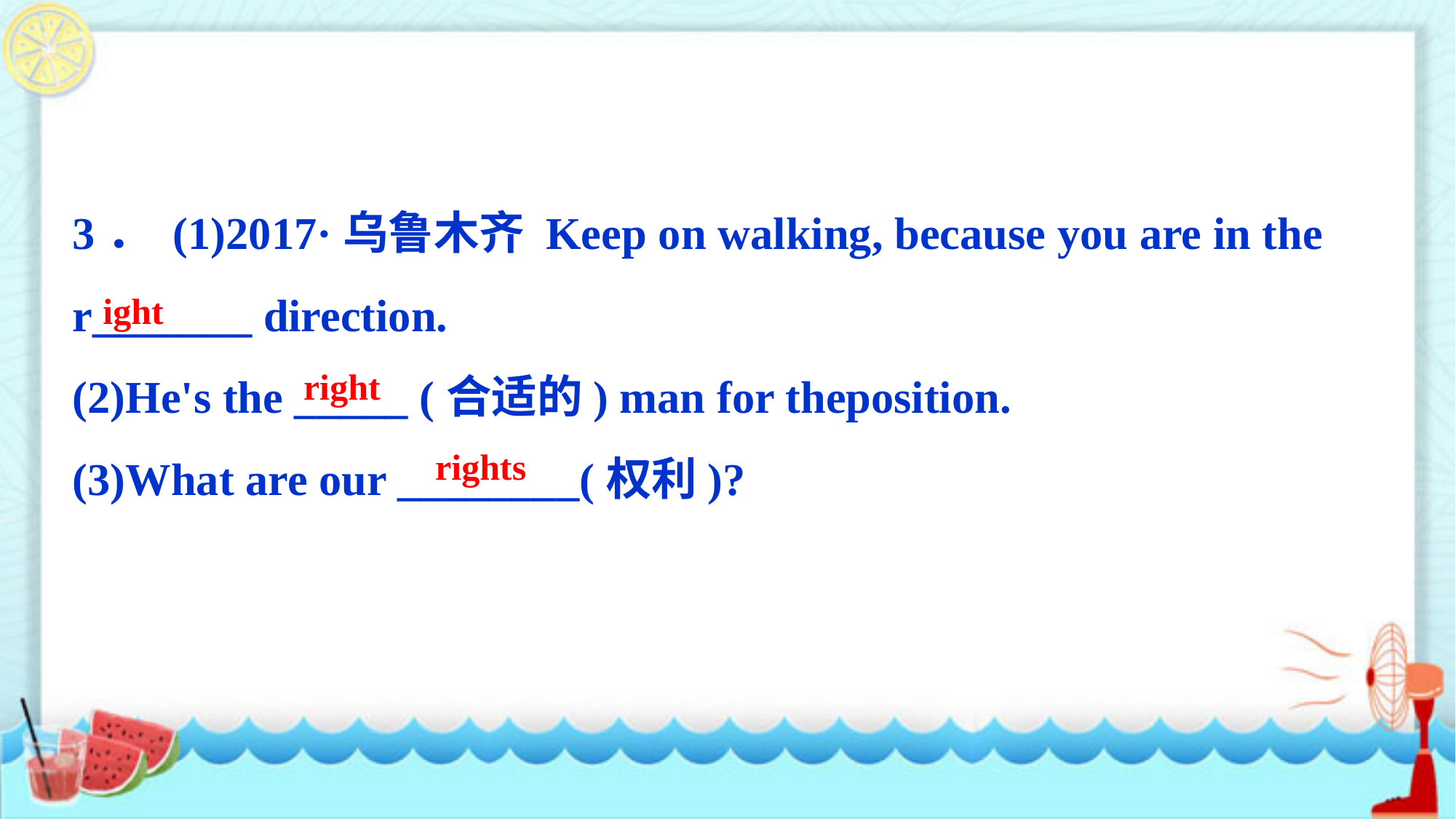

3． (1)2017·乌鲁木齐 Keep on walking, because you are in the r_______ direction.
(2)He's the _____ (合适的) man for theposition.
(3)What are our ________(权利)?
ight
right
rights